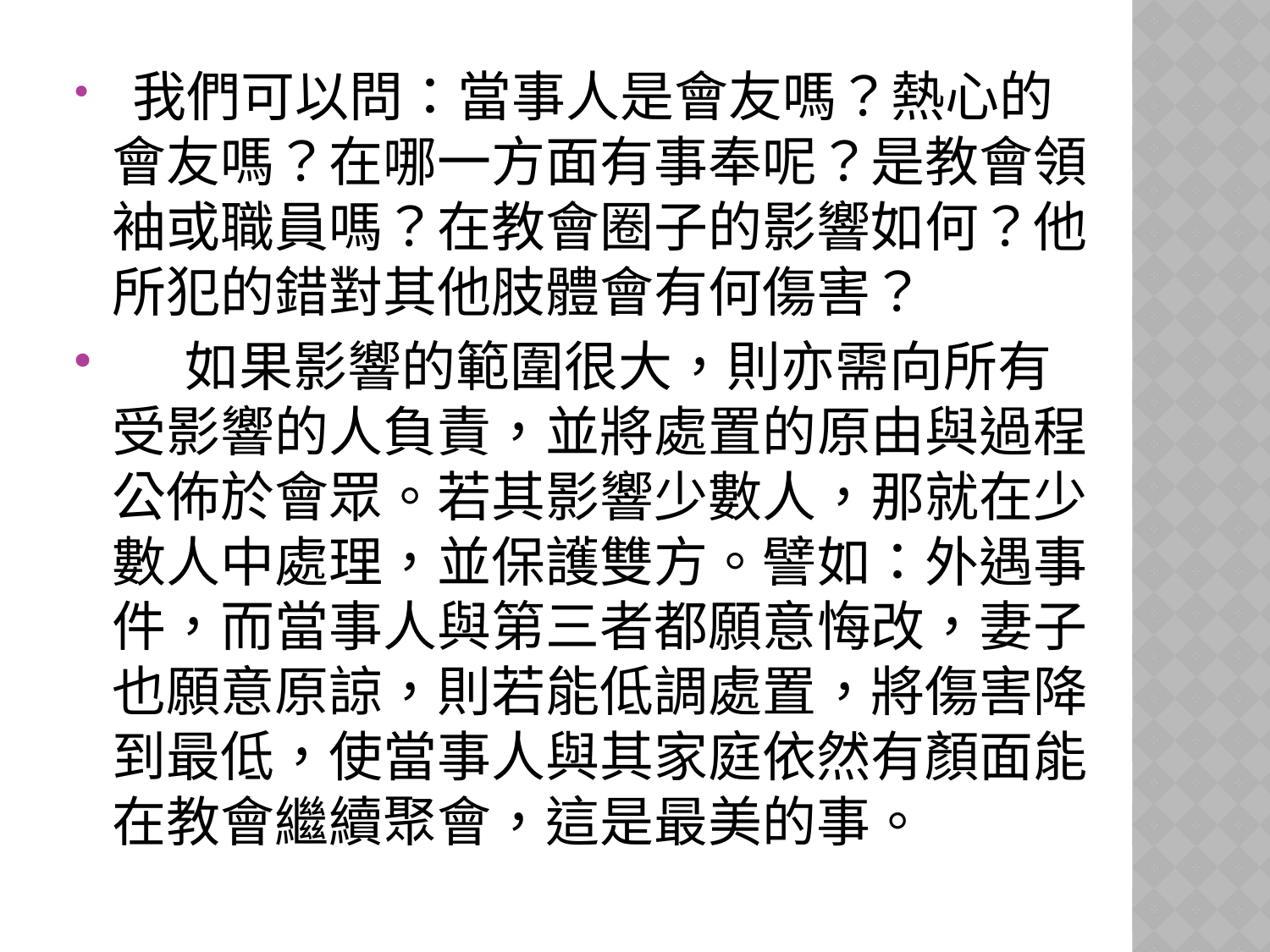

我們可以問：當事人是會友嗎？熱心的會友嗎？在哪一方面有事奉呢？是教會領袖或職員嗎？在教會圈子的影響如何？他所犯的錯對其他肢體會有何傷害？
     如果影響的範圍很大，則亦需向所有受影響的人負責，並將處置的原由與過程公佈於會眾。若其影響少數人，那就在少數人中處理，並保護雙方。譬如：外遇事件，而當事人與第三者都願意悔改，妻子也願意原諒，則若能低調處置，將傷害降到最低，使當事人與其家庭依然有顏面能在教會繼續聚會，這是最美的事。